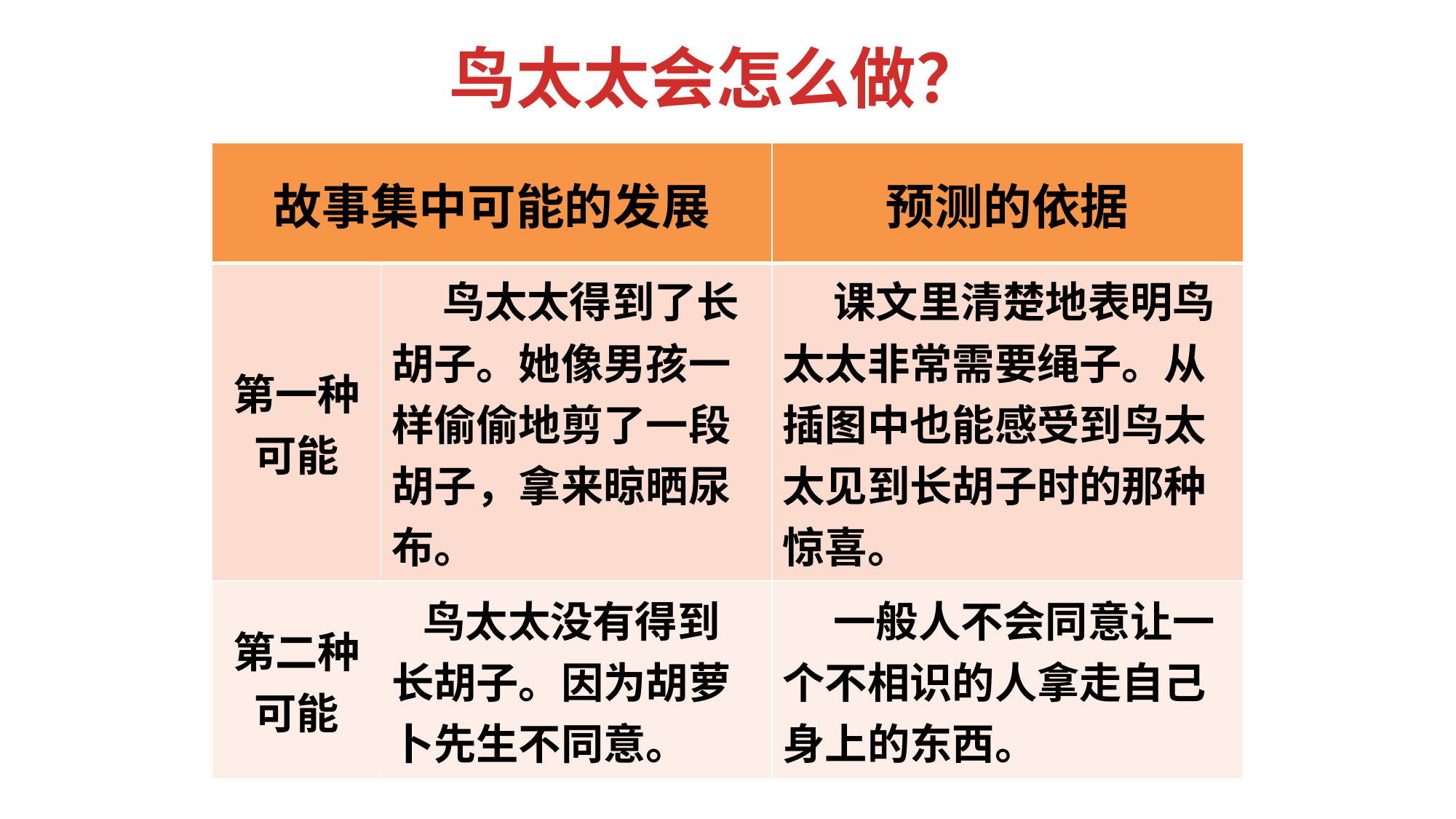

鸟太太会怎么做？
| 故事集中可能的发展 |  | 预测的依据 |
| --- | --- | --- |
| 第一种可能 | 鸟太太得到了长胡子。她像男孩一样偷偷地剪了一段胡子，拿来晾晒尿布。 | 课文里清楚地表明鸟太太非常需要绳子。从插图中也能感受到鸟太太见到长胡子时的那种惊喜。 |
| 第二种可能 | 鸟太太没有得到长胡子。因为胡萝卜先生不同意。 | 一般人不会同意让一个不相识的人拿走自己身上的东西。 |